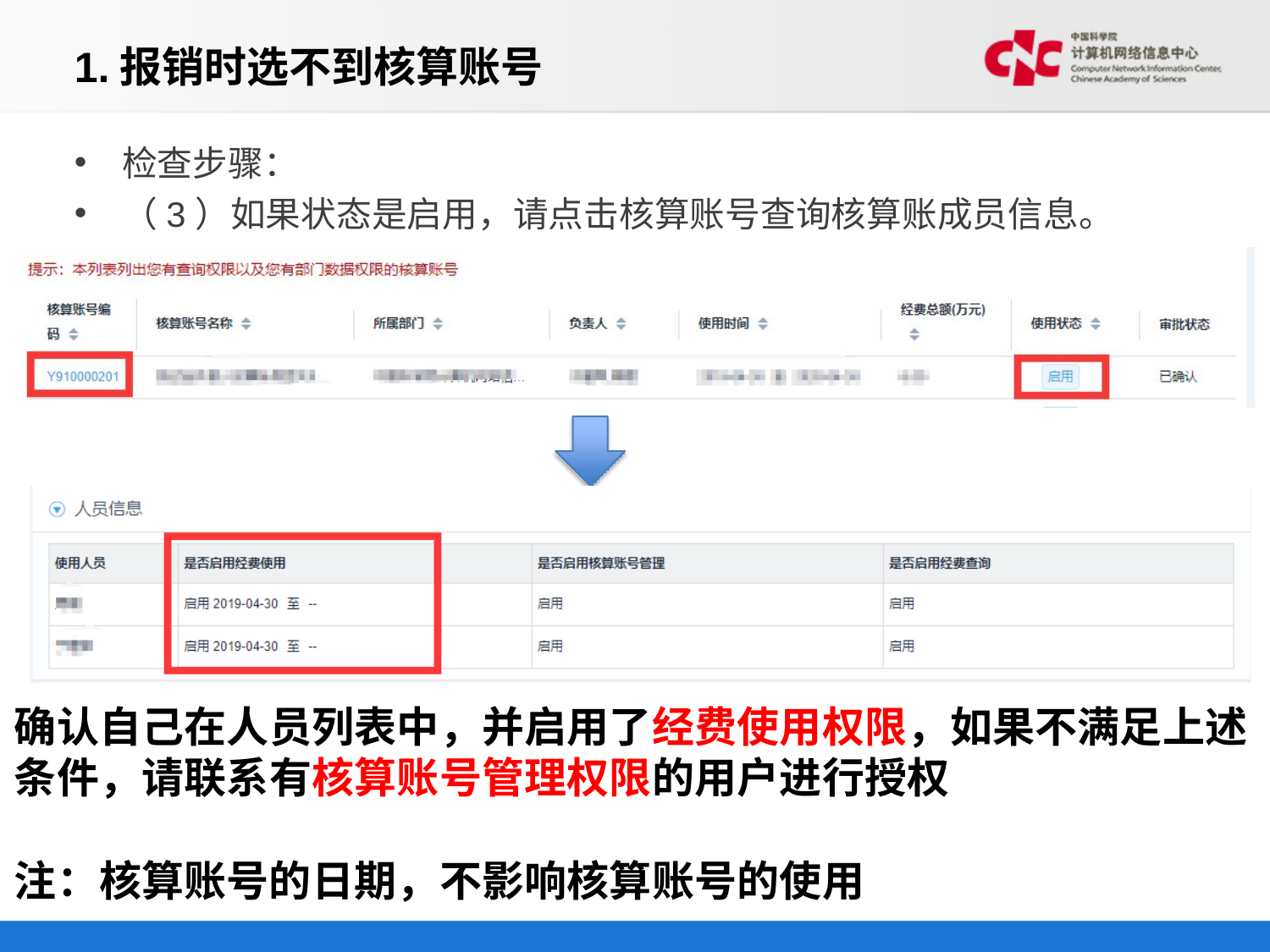

# 1.报销时选不到核算账号
检查步骤：
（3）如果状态是启用，请点击核算账号查询核算账成员信息。

确认自己在人员列表中，并启用了经费使用权限，如果不满足上述条件，请联系有核算账号管理权限的用户进行授权

注：核算账号的日期，不影响核算账号的使用